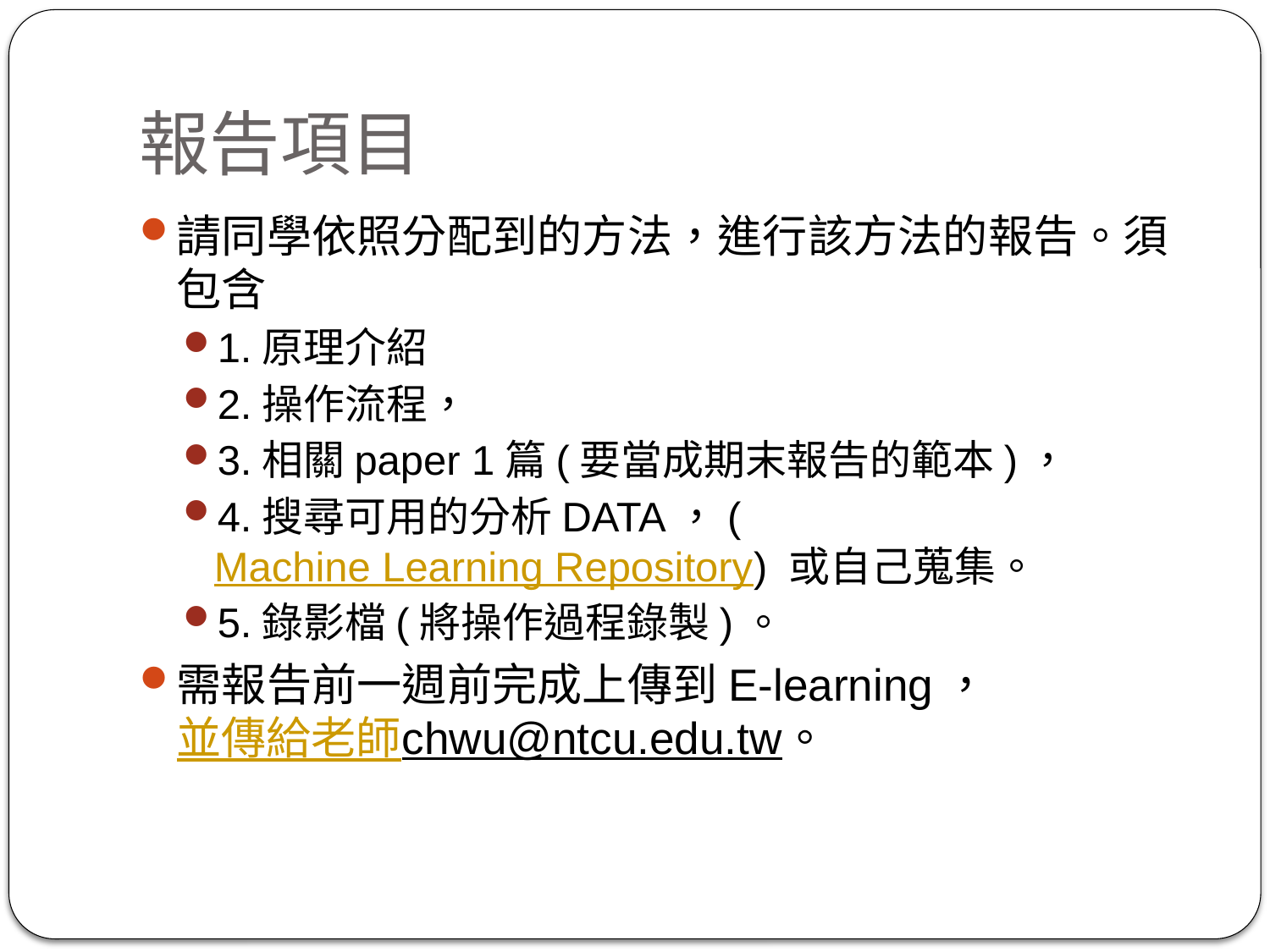

# 報告項目
請同學依照分配到的方法，進行該方法的報告。須包含
1.原理介紹
2.操作流程，
3.相關paper 1篇(要當成期末報告的範本)，
4.搜尋可用的分析DATA，(Machine Learning Repository) 或自己蒐集。
5.錄影檔(將操作過程錄製)。
需報告前一週前完成上傳到E-learning，並傳給老師chwu@ntcu.edu.tw。